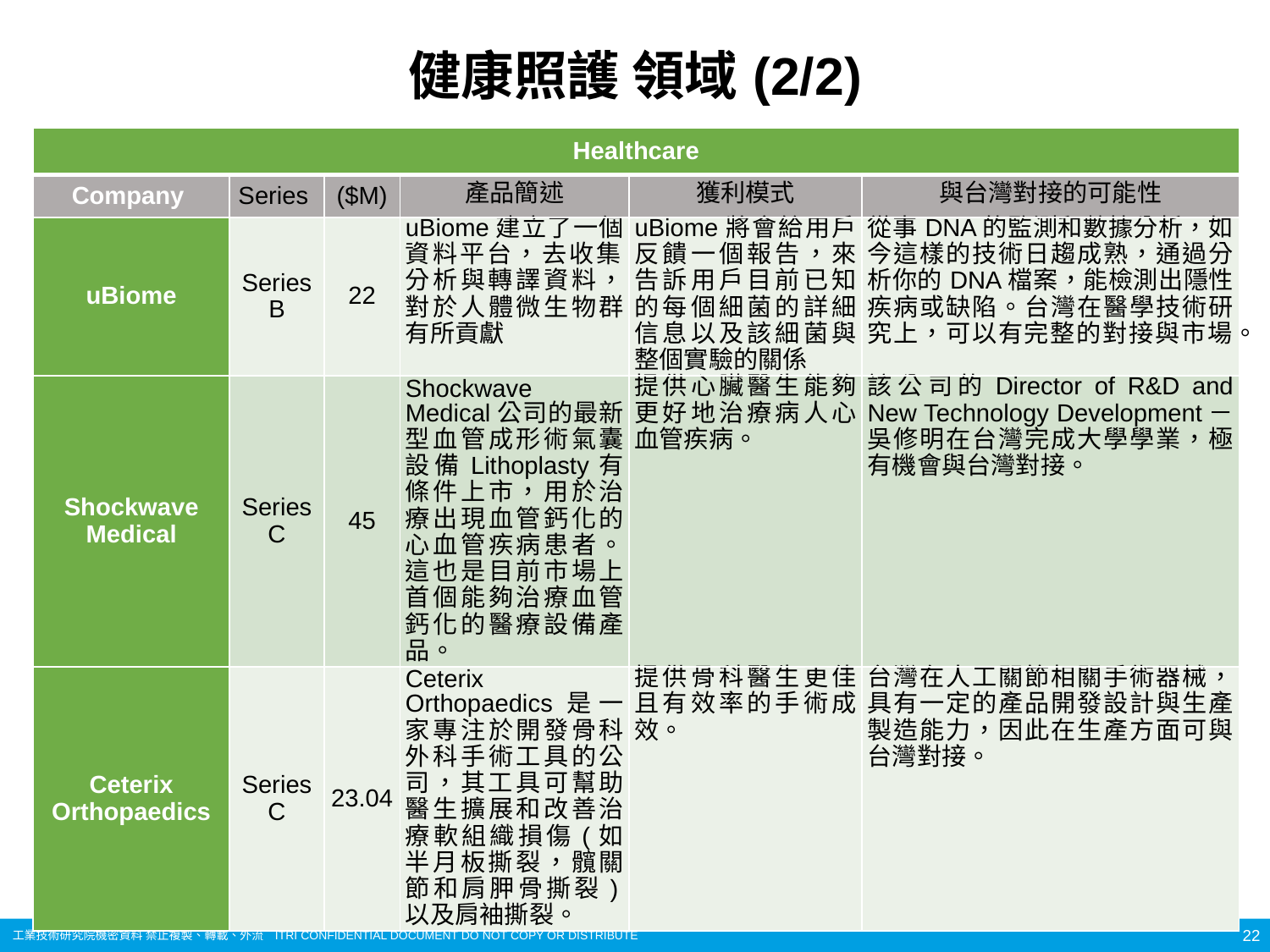

# 健康照護 領域(2/2)
| Healthcare |  |  |  |  |  |
| --- | --- | --- | --- | --- | --- |
| Company | Series | ($M) | 產品簡述 | 獲利模式 | 與台灣對接的可能性 |
| uBiome | Series B | 22 | uBiome建立了一個資料平台，去收集、分析與轉譯資料，對於人體微生物群有所貢獻 | uBiome將會給用戶反饋一個報告，來告訴用戶目前已知的每個細菌的詳細信息以及該細菌與整個實驗的關係 | 從事DNA的監測和數據分析，如今這樣的技術日趨成熟，通過分析你的DNA檔案，能檢測出隱性疾病或缺陷。台灣在醫學技術研究上，可以有完整的對接與市場。 |
| Shockwave Medical | Series C | 45 | Shockwave Medical公司的最新型血管成形術氣囊設備Lithoplasty有條件上市，用於治療出現血管鈣化的心血管疾病患者。這也是目前市場上首個能夠治療血管鈣化的醫療設備產品。 | 提供心臟醫生能夠更好地治療病人心血管疾病。 | 該公司的Director of R&D and New Technology Development－吳修明在台灣完成大學學業，極有機會與台灣對接。 |
| Ceterix Orthopaedics | Series C | 23.04 | Ceterix Orthopaedics是一家專注於開發骨科外科手術工具的公司，其工具可幫助醫生擴展和改善治療軟組織損傷(如半月板撕裂，髖關節和肩胛骨撕裂)以及肩袖撕裂。 | 提供骨科醫生更佳且有效率的手術成效。 | 台灣在人工關節相關手術器械，具有一定的產品開發設計與生產製造能力，因此在生產方面可與台灣對接。 |